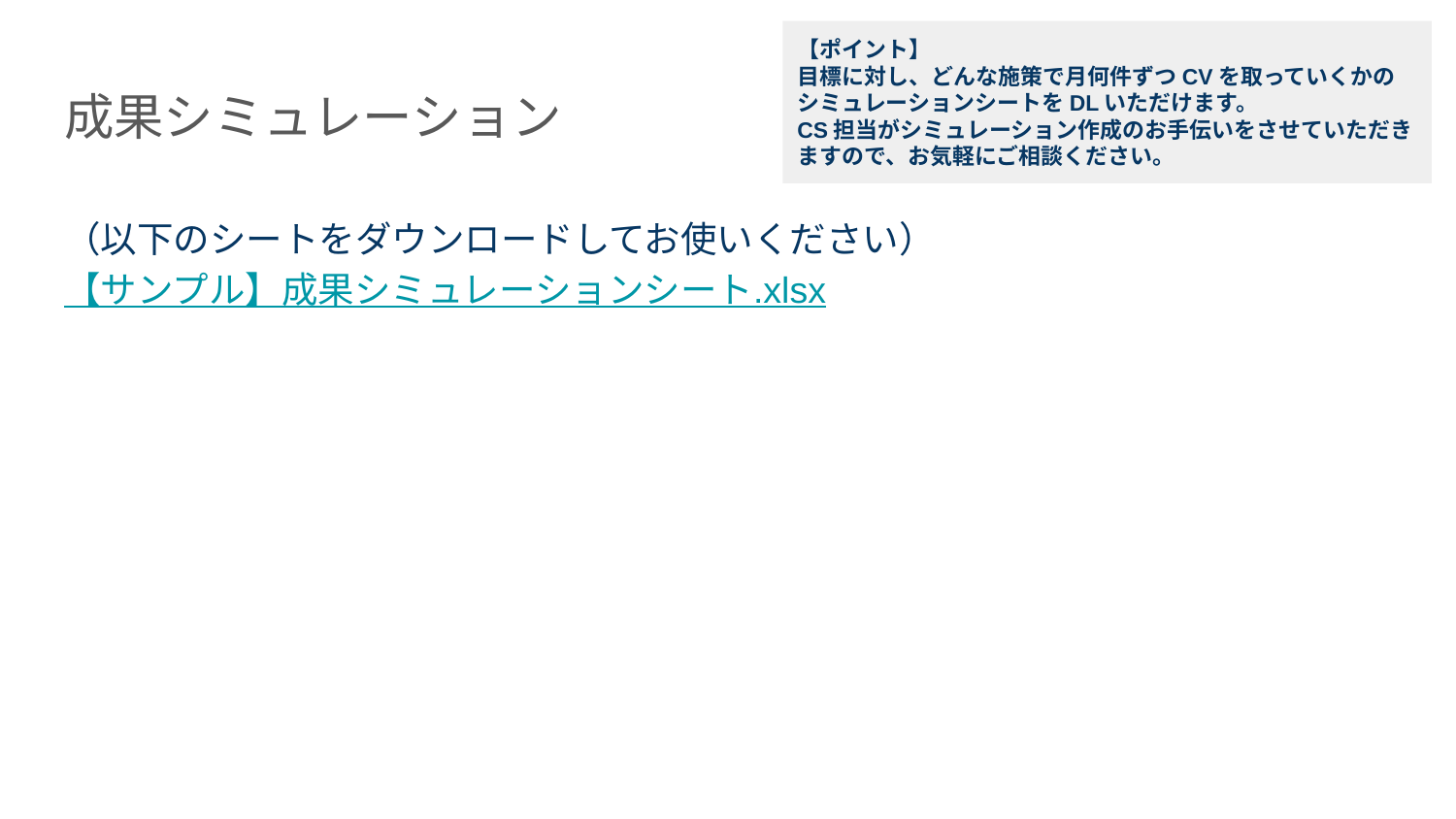

【ポイント】
目標に対し、どんな施策で月何件ずつCVを取っていくかのシミュレーションシートをDLいただけます。
CS担当がシミュレーション作成のお手伝いをさせていただきますので、お気軽にご相談ください。
# 成果シミュレーション
（以下のシートをダウンロードしてお使いください）
【サンプル】成果シミュレーションシート.xlsx